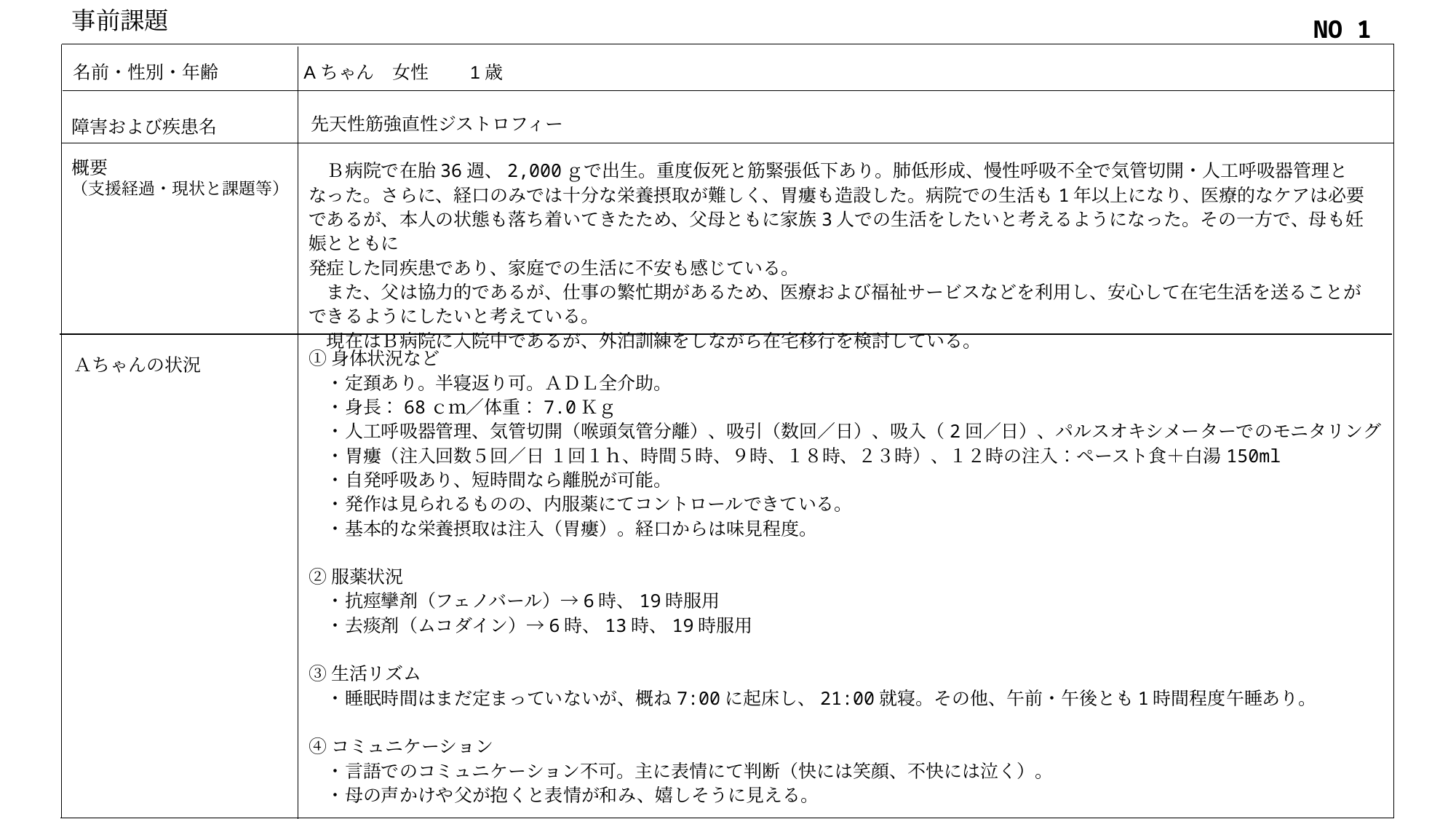

事前課題
NO 1
Aちゃん　女性　　1歳
名前・性別・年齢
先天性筋強直性ジストロフィー
障害および疾患名
概要
（支援経過・現状と課題等）
　Ｂ病院で在胎36週、2,000ｇで出生。重度仮死と筋緊張低下あり。肺低形成、慢性呼吸不全で気管切開・人工呼吸器管理となった。さらに、経口のみでは十分な栄養摂取が難しく、胃瘻も造設した。病院での生活も1年以上になり、医療的なケアは必要であるが、本人の状態も落ち着いてきたため、父母ともに家族3人での生活をしたいと考えるようになった。その一方で、母も妊娠とともに
発症した同疾患であり、家庭での生活に不安も感じている。
　また、父は協力的であるが、仕事の繁忙期があるため、医療および福祉サービスなどを利用し、安心して在宅生活を送ることができるようにしたいと考えている。
　現在はＢ病院に入院中であるが、外泊訓練をしながら在宅移行を検討している。
➀身体状況など
　・定頚あり。半寝返り可。ＡＤＬ全介助。
　・身長：68ｃｍ／体重：7.0Ｋｇ
　・人工呼吸器管理、気管切開（喉頭気管分離）、吸引（数回／日）、吸入（2回／日）、パルスオキシメーターでのモニタリング
　・胃瘻（注入回数５回／日 １回１ｈ、時間５時、９時、１８時、２３時）、１２時の注入：ペースト食＋白湯150ml
　・自発呼吸あり、短時間なら離脱が可能。
　・発作は見られるものの、内服薬にてコントロールできている。
　・基本的な栄養摂取は注入（胃瘻）。経口からは味見程度。

➁服薬状況
　・抗痙攣剤（フェノバール）→6時、19時服用
　・去痰剤（ムコダイン）→6時、13時、19時服用

➂生活リズム
　・睡眠時間はまだ定まっていないが、概ね7:00に起床し、21:00就寝。その他、午前・午後とも1時間程度午睡あり。

➃コミュニケーション
　・言語でのコミュニケーション不可。主に表情にて判断（快には笑顔、不快には泣く）。
　・母の声かけや父が抱くと表情が和み、嬉しそうに見える。
Ａちゃんの状況